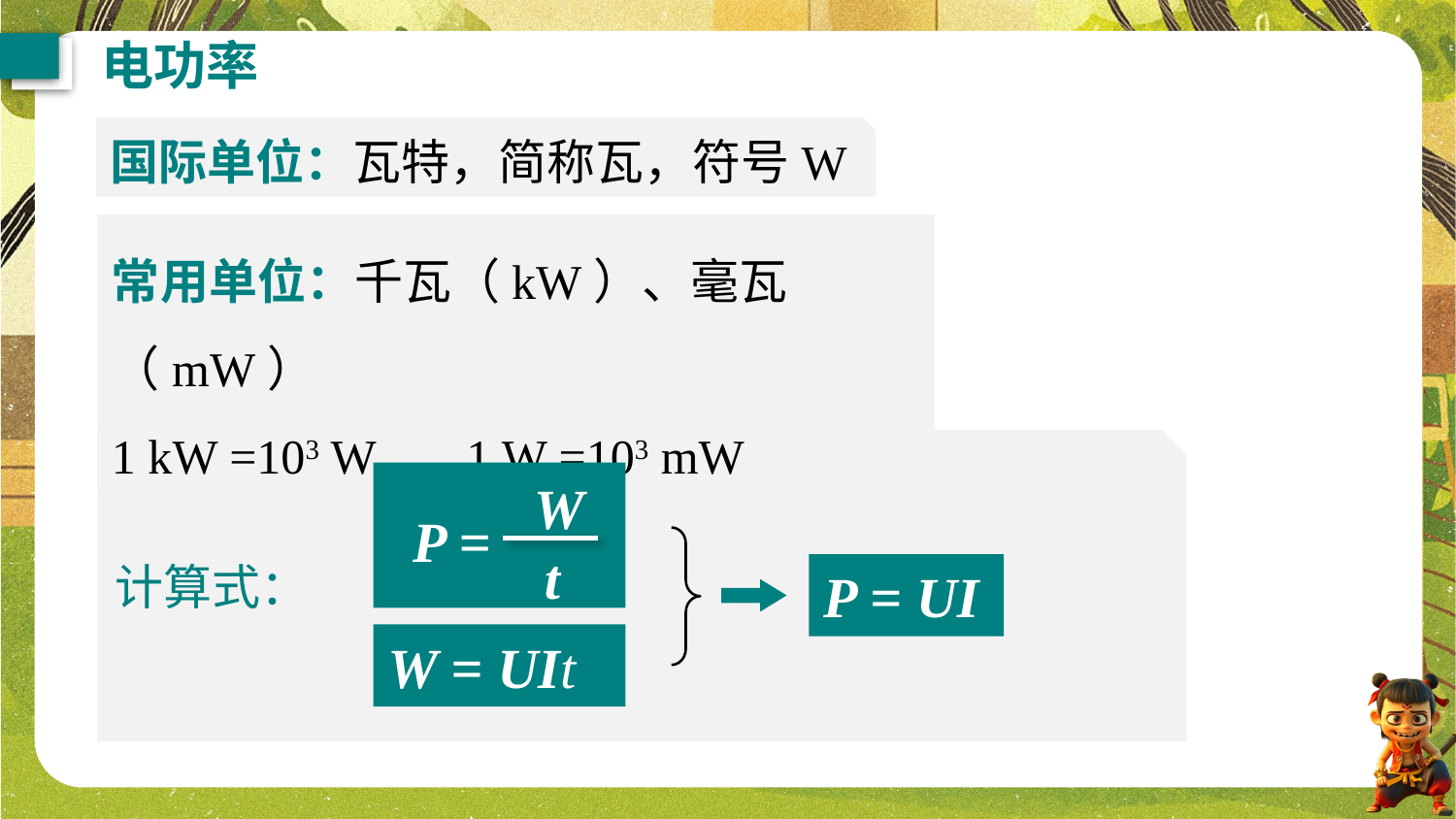

电功率

国际单位：瓦特，简称瓦，符号W
常用单位：千瓦（kW）、毫瓦（mW）
1 kW =103 W       1 W =103 mW

W
P =
t

计算式：
P = UI

W = UIt